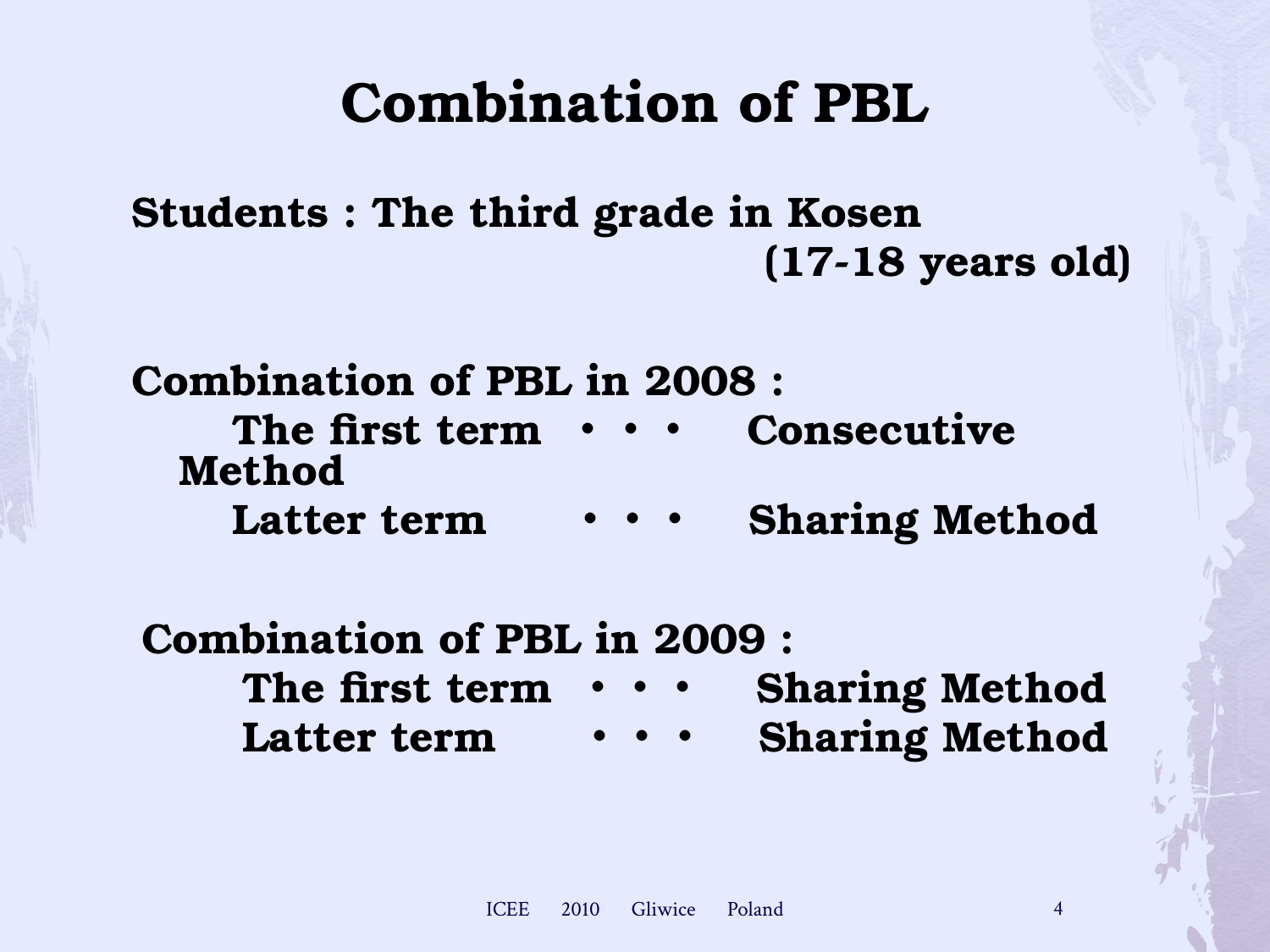

Combination of PBL

Students : The third grade in Kosen
                                            (17-18 years old)
Combination of PBL in 2008 :
       The first term ・・・　Consecutive Method
       Latter term     ・・・　Sharing Method

Combination of PBL in 2009 :
       The first term ・・・　Sharing Method
       Latter term     ・・・　Sharing Method

ICEE　2010　Gliwice　Poland
4